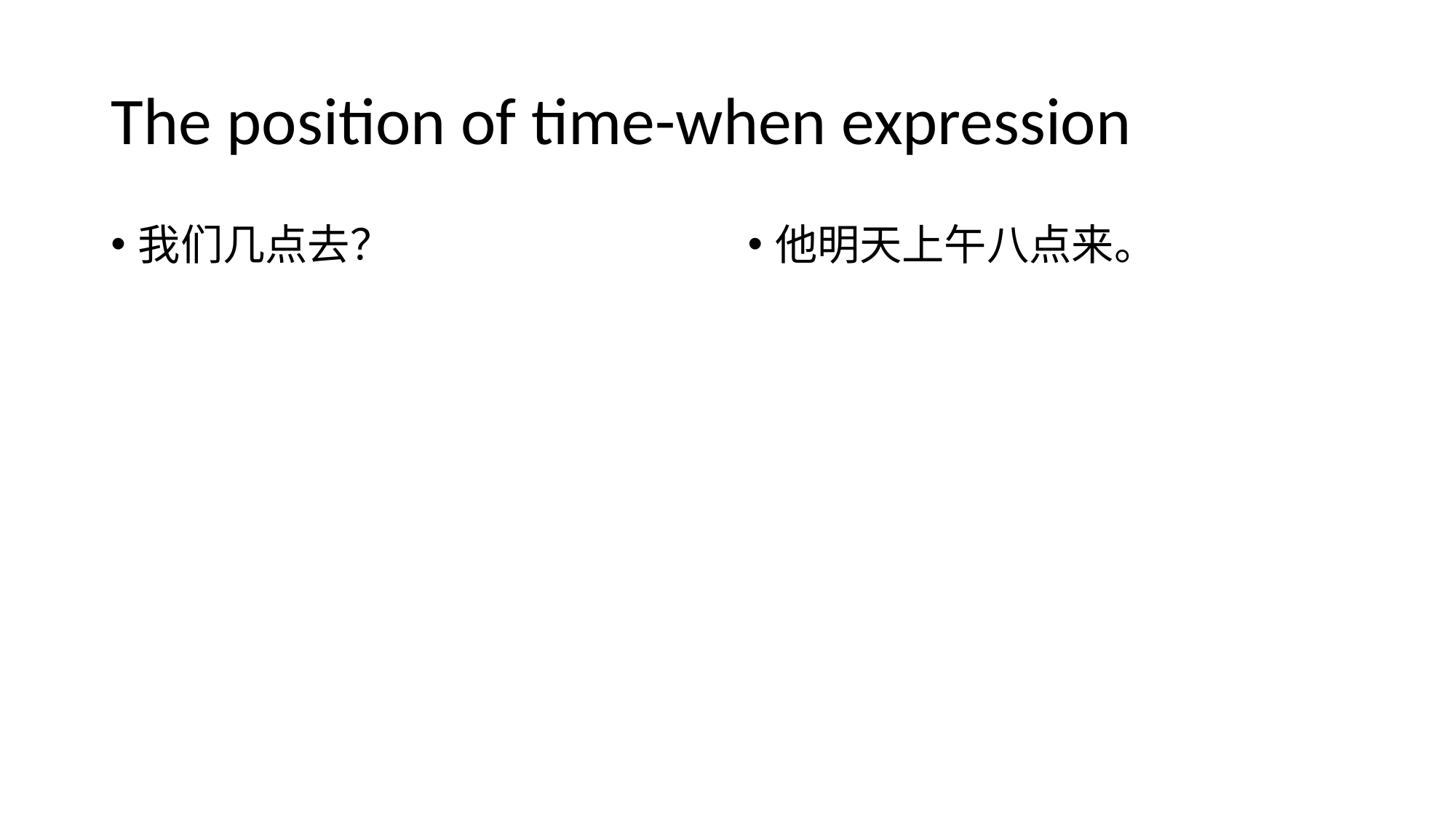

# The position of time-when expression
我们几点去？
他明天上午八点来。